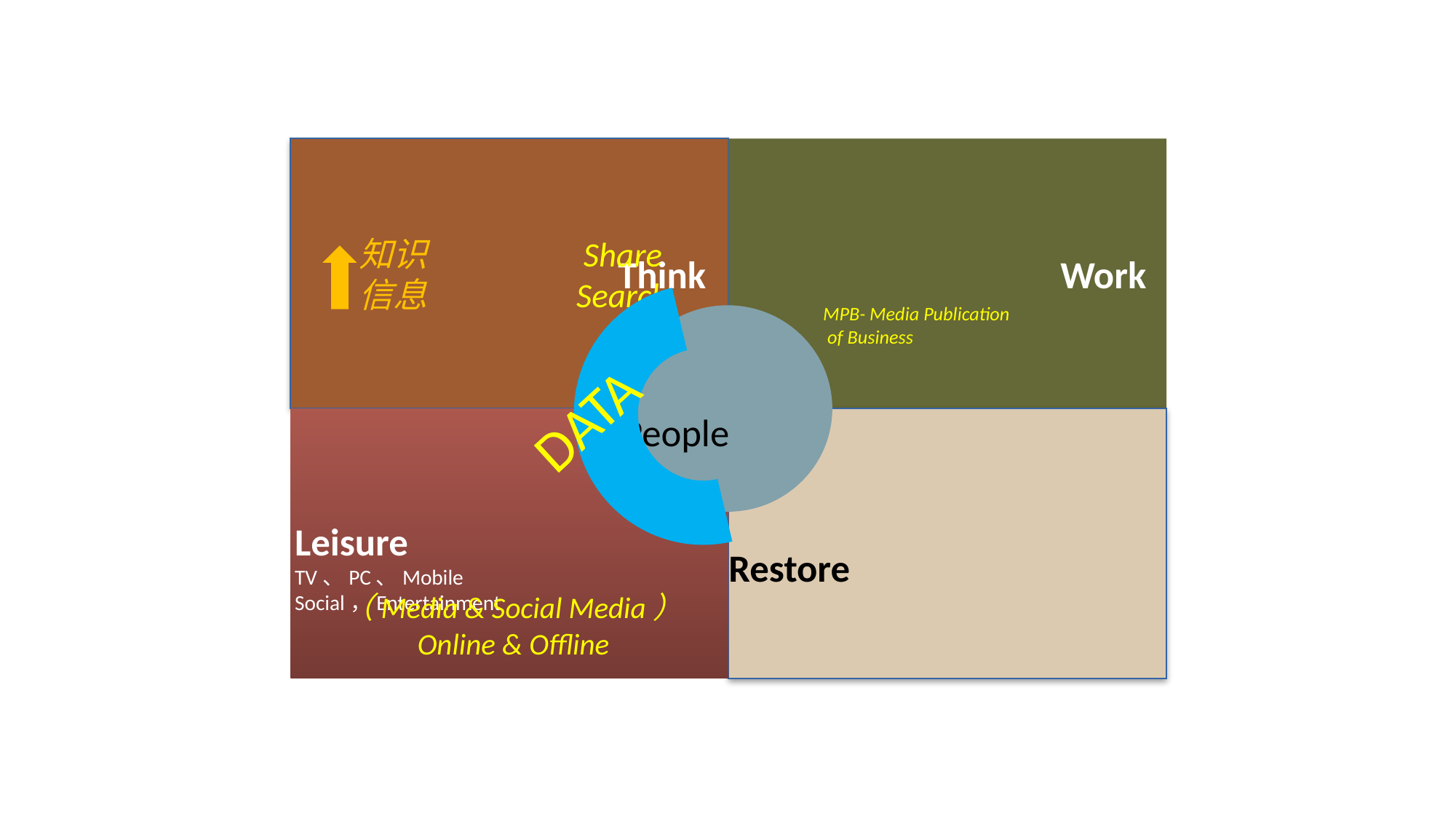

Think
			Work
知识
信息
Share
Search

MPB- Media Publication
 of Business
	People
DATA
			Leisure
TV、PC、Mobile
Social，Entertainment
			Restore
（Media & Social Media）
Online & Offline